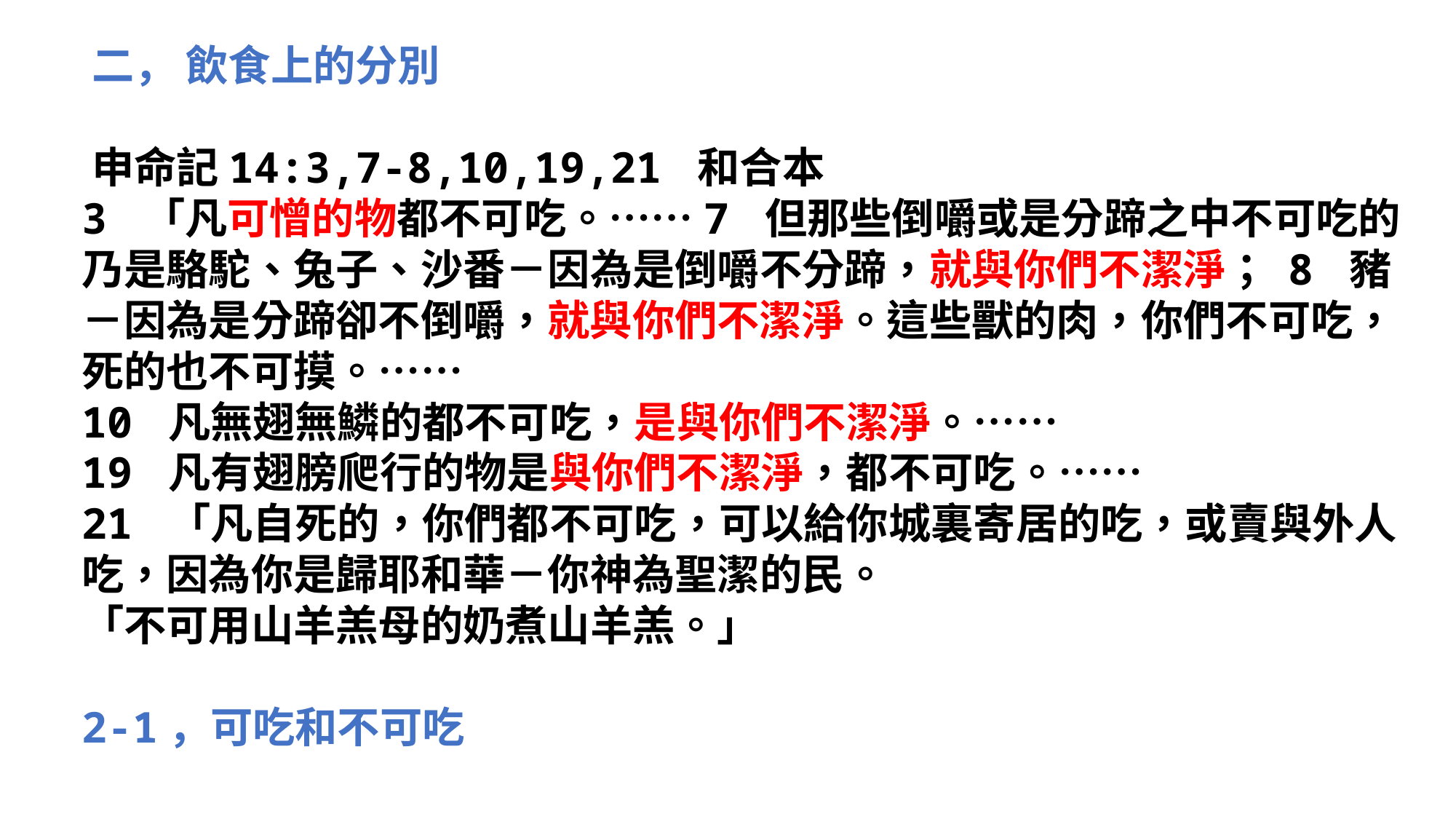

‪‪‪‪二， 飲食上的分別

‪申命記‬14:3,7-8,10,19,21 和合本
3 「凡可憎的物都不可吃。……7 但那些倒嚼或是分蹄之中不可吃的乃是駱駝、兔子、沙番－因為是倒嚼不分蹄，就與你們不潔淨； 8 豬－因為是分蹄卻不倒嚼，就與你們不潔淨。這些獸的肉，你們不可吃，死的也不可摸。……
10 凡無翅無鱗的都不可吃，是與你們不潔淨。……
19 凡有翅膀爬行的物是與你們不潔淨，都不可吃。……
21 「凡自死的，你們都不可吃，可以給你城裏寄居的吃，或賣與外人吃，因為你是歸耶和華－你神為聖潔的民。
「不可用山羊羔母的奶煮山羊羔。」

2-1，可吃和不可吃